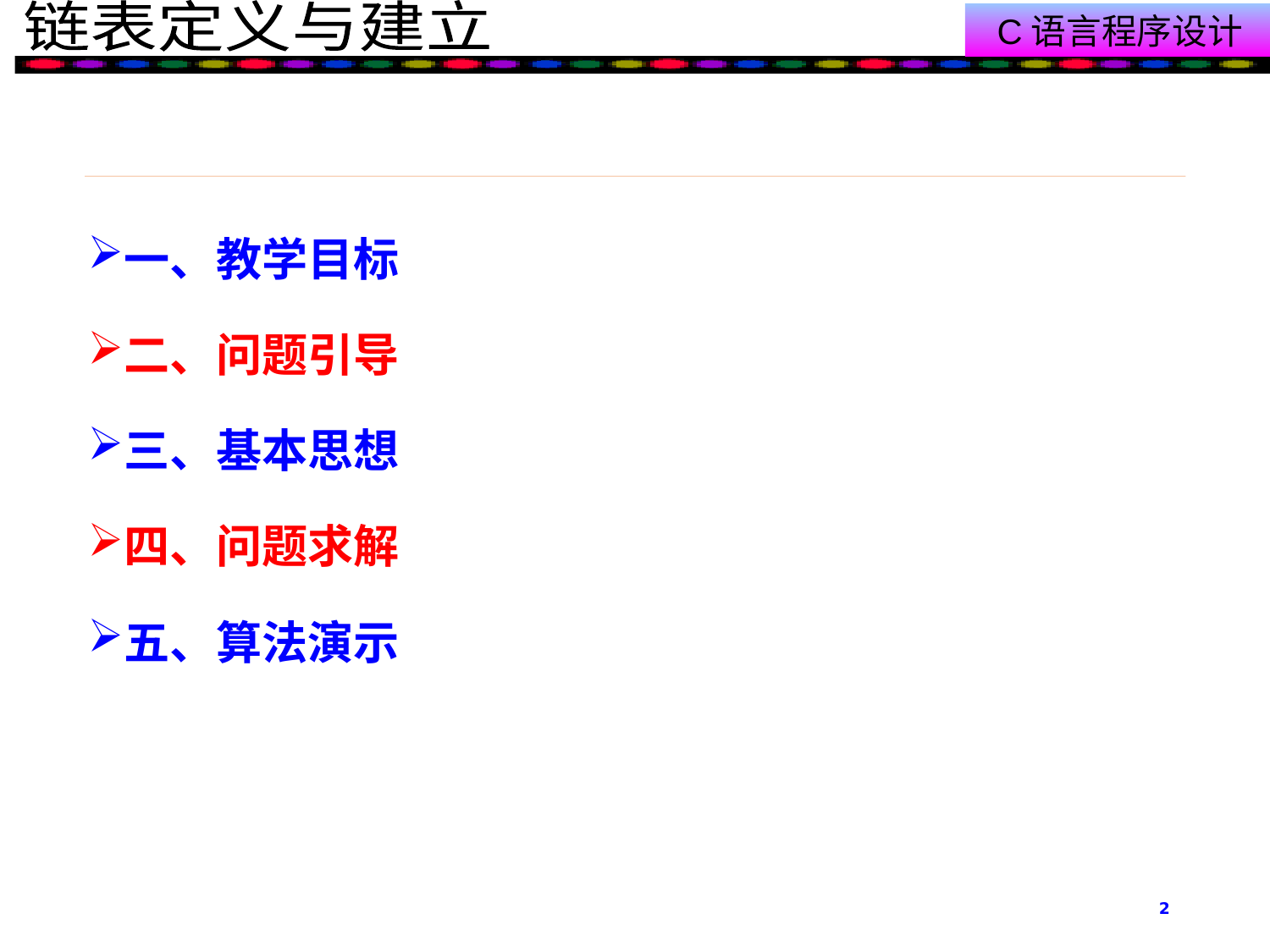

#
一、教学目标
二、问题引导
三、基本思想
四、问题求解
五、算法演示

2